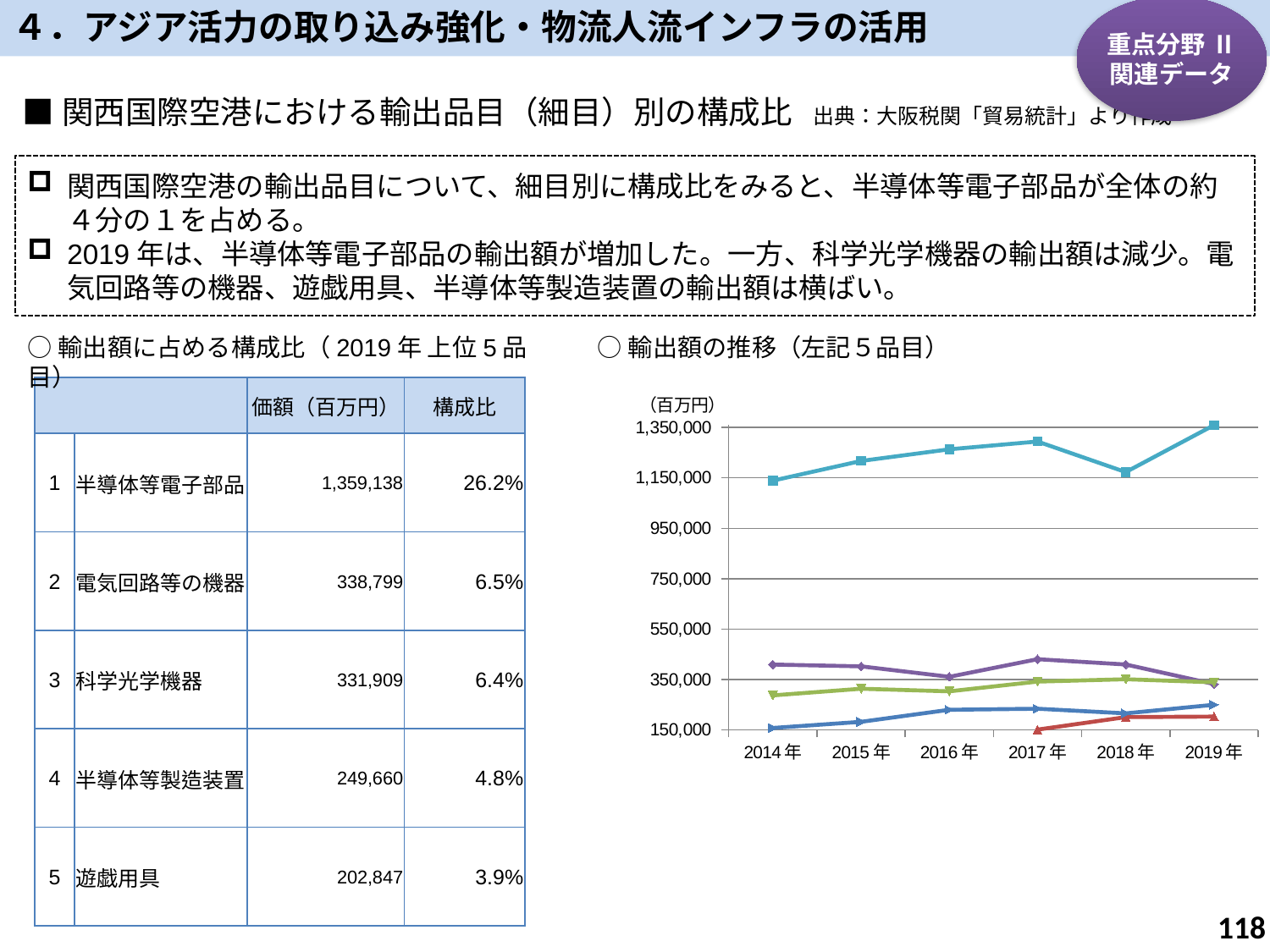

４．アジア活力の取り込み強化・物流人流インフラの活用
重点分野 Ⅱ
関連データ
■関西国際空港における輸出品目（細目）別の構成比　出典：大阪税関「貿易統計」より作成
関西国際空港の輸出品目について、細目別に構成比をみると、半導体等電子部品が全体の約４分の１を占める。
2019年は、半導体等電子部品の輸出額が増加した。一方、科学光学機器の輸出額は減少。電気回路等の機器、遊戯用具、半導体等製造装置の輸出額は横ばい。
○輸出額に占める構成比（2019年 上位5品目）
○輸出額の推移（左記５品目）
|  |  | 価額（百万円） | 構成比 |
| --- | --- | --- | --- |
| 1 | 半導体等電子部品 | 1,359,138 | 26.2% |
| 2 | 電気回路等の機器 | 338,799 | 6.5% |
| 3 | 科学光学機器 | 331,909 | 6.4% |
| 4 | 半導体等製造装置 | 249,660 | 4.8% |
| 5 | 遊戯用具 | 202,847 | 3.9% |

### Chart

| Category | 半導体等電子部品 | 科学光学機器 | 電気回路等の機器 | 遊戯用具 | 半導体等製造装置 |
|---|---|---|---|---|---|
| 2014年 | 1138945.0 | 409264.0 | 286966.0 | 65215.0 | 157583.0 |
| 2015年 | 1216909.0 | 402096.0 | 313276.0 | 46890.0 | 181985.0 |
| 2016年 | 1263191.0 | 360536.0 | 303000.0 | 56067.0 | 229785.0 |
| 2017年 | 1294041.0 | 430375.0 | 341559.0 | 151144.0 | 233958.0 |
| 2018年 | 1172743.0 | 409306.0 | 350854.0 | 200673.0 | 215568.0 |
| 2019年 | 1359138.0 | 331909.0 | 338799.0 | 202847.0 | 249660.0 |
118